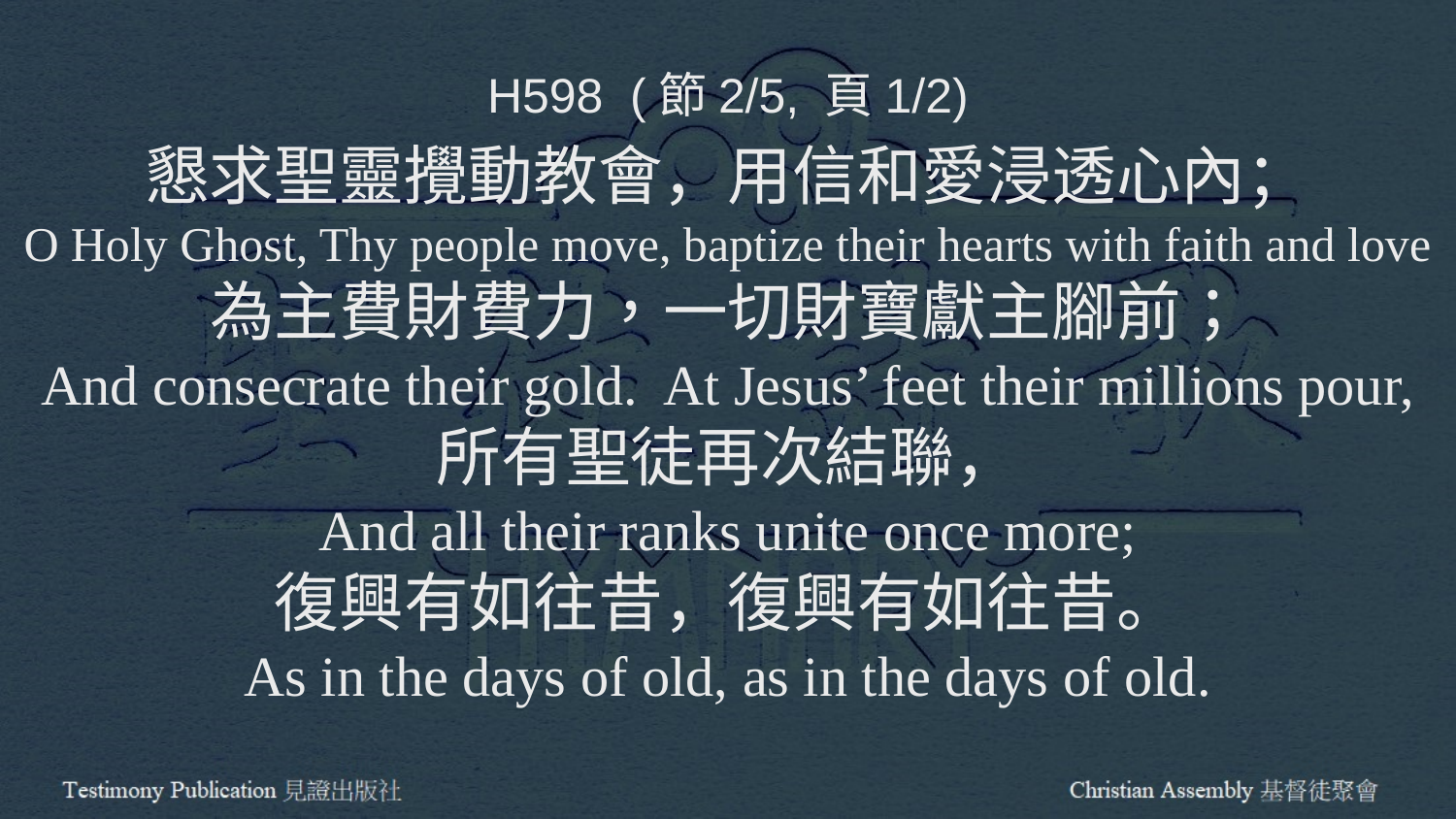

H598  (節2/5, 頁1/2)
懇求聖靈攪動教會，用信和愛浸透心內；
O Holy Ghost, Thy people move, baptize their hearts with faith and love
為主費財費力，一切財寶獻主腳前；
And consecrate their gold.  At Jesus’ feet their millions pour,
所有聖徒再次結聯，
And all their ranks unite once more;
復興有如往昔，復興有如往昔。
As in the days of old, as in the days of old.